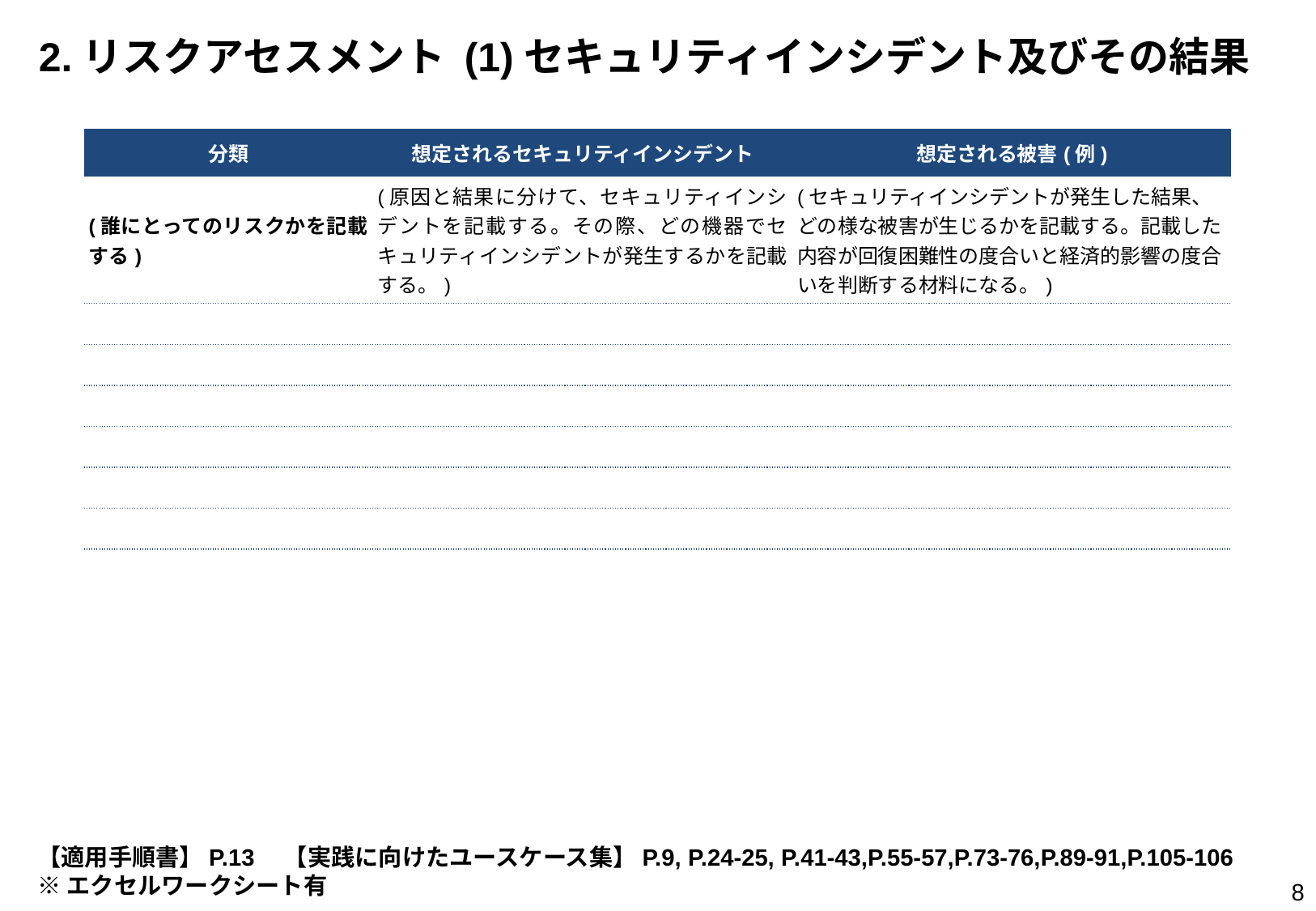

# 2.リスクアセスメント (1)セキュリティインシデント及びその結果
| 分類 | 想定されるセキュリティインシデント | 想定される被害(例) |
| --- | --- | --- |
| (誰にとってのリスクかを記載する) | (原因と結果に分けて、セキュリティインシデントを記載する。その際、どの機器でセキュリティインシデントが発生するかを記載する。) | (セキュリティインシデントが発生した結果、どの様な被害が生じるかを記載する。記載した内容が回復困難性の度合いと経済的影響の度合いを判断する材料になる。) |
|  |  |  |
|  |  |  |
|  |  |  |
|  |  |  |
|  |  |  |
|  |  |  |
【適用手順書】P.13　【実践に向けたユースケース集】P.9, P.24-25, P.41-43,P.55-57,P.73-76,P.89-91,P.105-106
※エクセルワークシート有

8